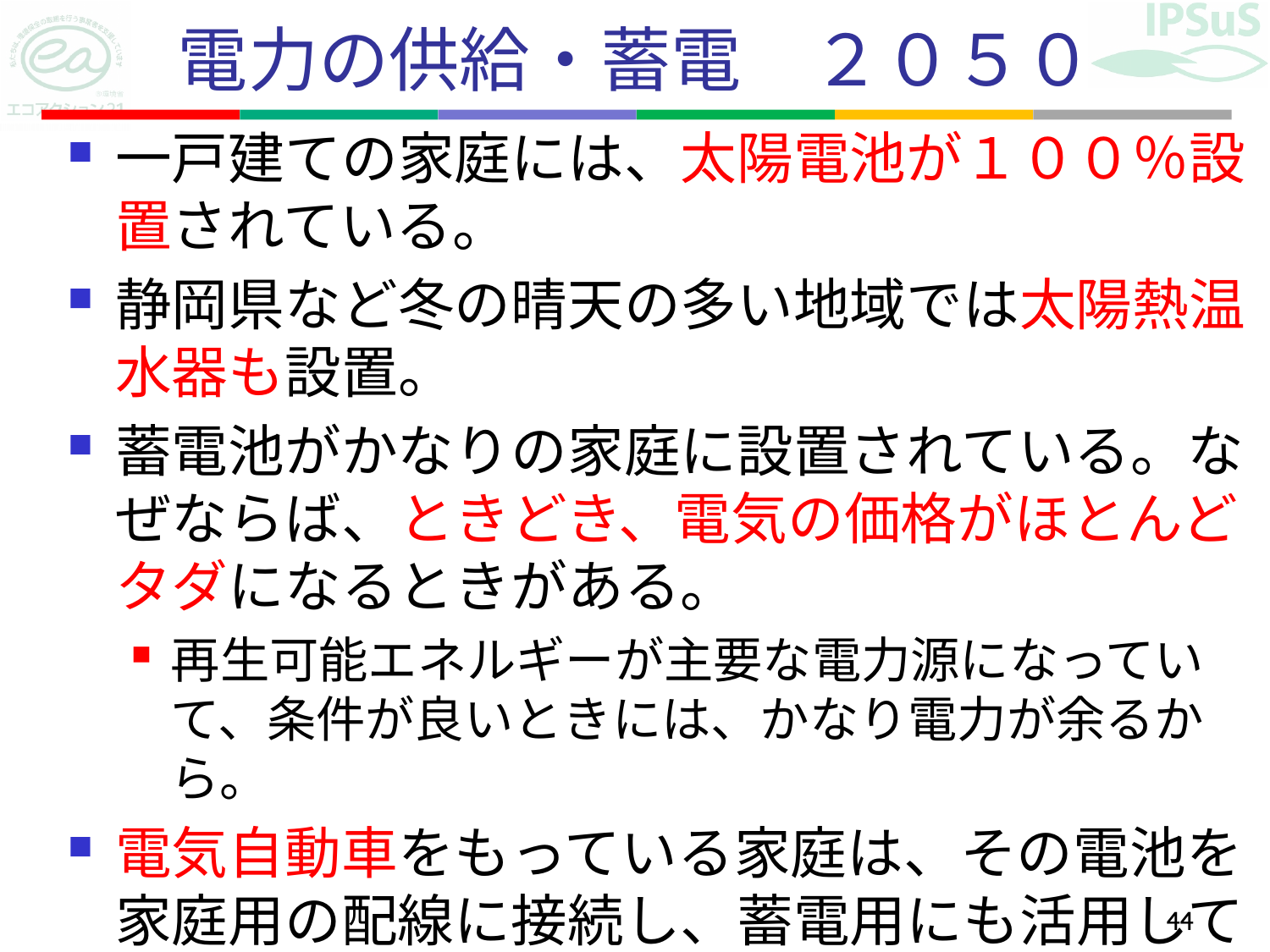

# 電力の供給・蓄電　２０５０

一戸建ての家庭には、太陽電池が１００％設置されている。
静岡県など冬の晴天の多い地域では太陽熱温水器も設置。
蓄電池がかなりの家庭に設置されている。なぜならば、ときどき、電気の価格がほとんどタダになるときがある。
再生可能エネルギーが主要な電力源になっていて、条件が良いときには、かなり電力が余るから。
電気自動車をもっている家庭は、その電池を家庭用の配線に接続し、蓄電用にも活用している。

44